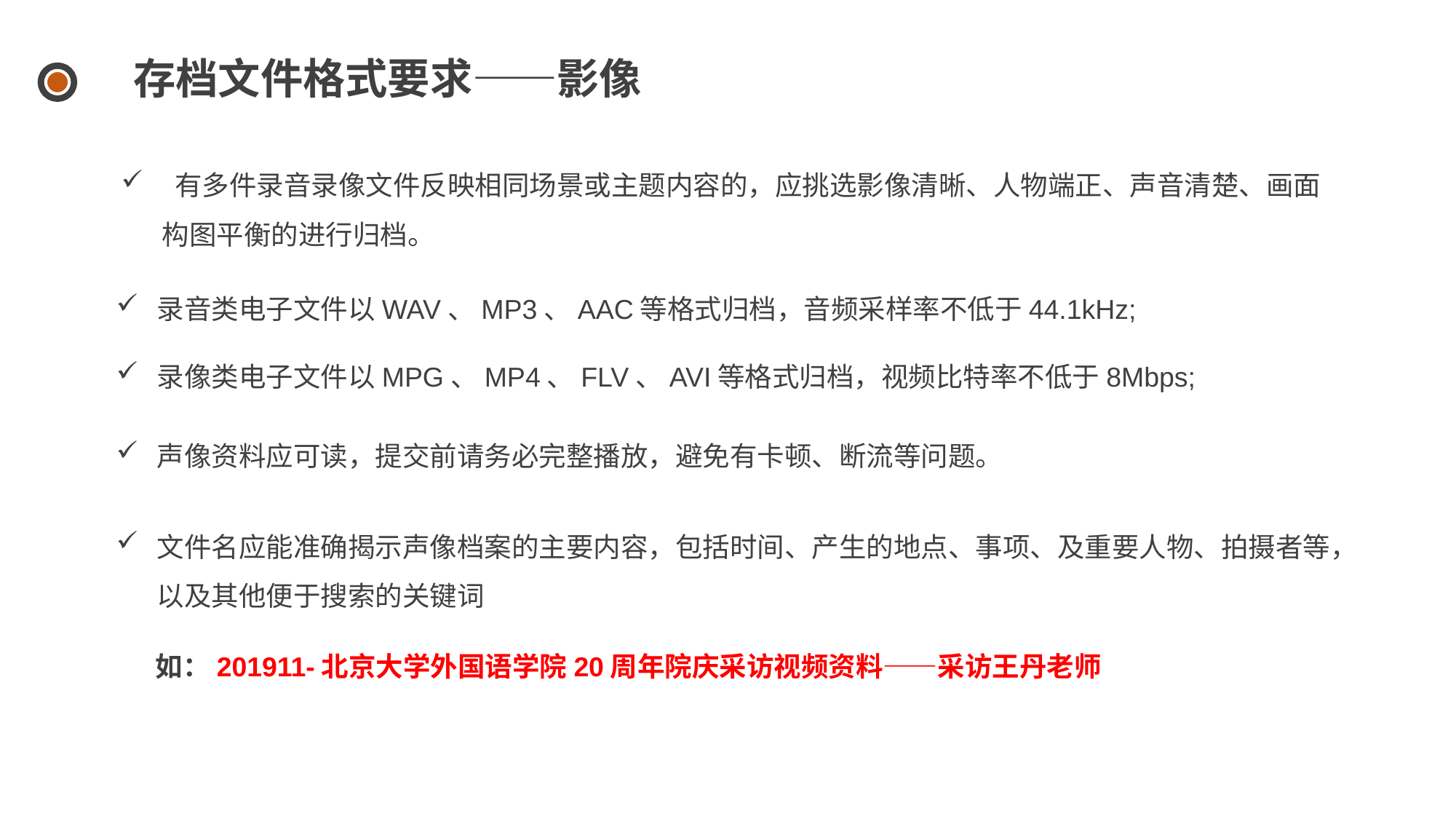

存档文件格式要求——影像

 有多件录音录像文件反映相同场景或主题内容的，应挑选影像清晰、人物端正、声音清楚、画面构图平衡的进行归档。
录音类电子文件以WAV、MP3、AAC等格式归档，音频采样率不低于44.1kHz;
录像类电子文件以MPG、MP4、FLV、AVI等格式归档，视频比特率不低于8Mbps;
声像资料应可读，提交前请务必完整播放，避免有卡顿、断流等问题。
文件名应能准确揭示声像档案的主要内容，包括时间、产生的地点、事项、及重要人物、拍摄者等，以及其他便于搜索的关键词
如：201911-北京大学外国语学院20周年院庆采访视频资料——采访王丹老师